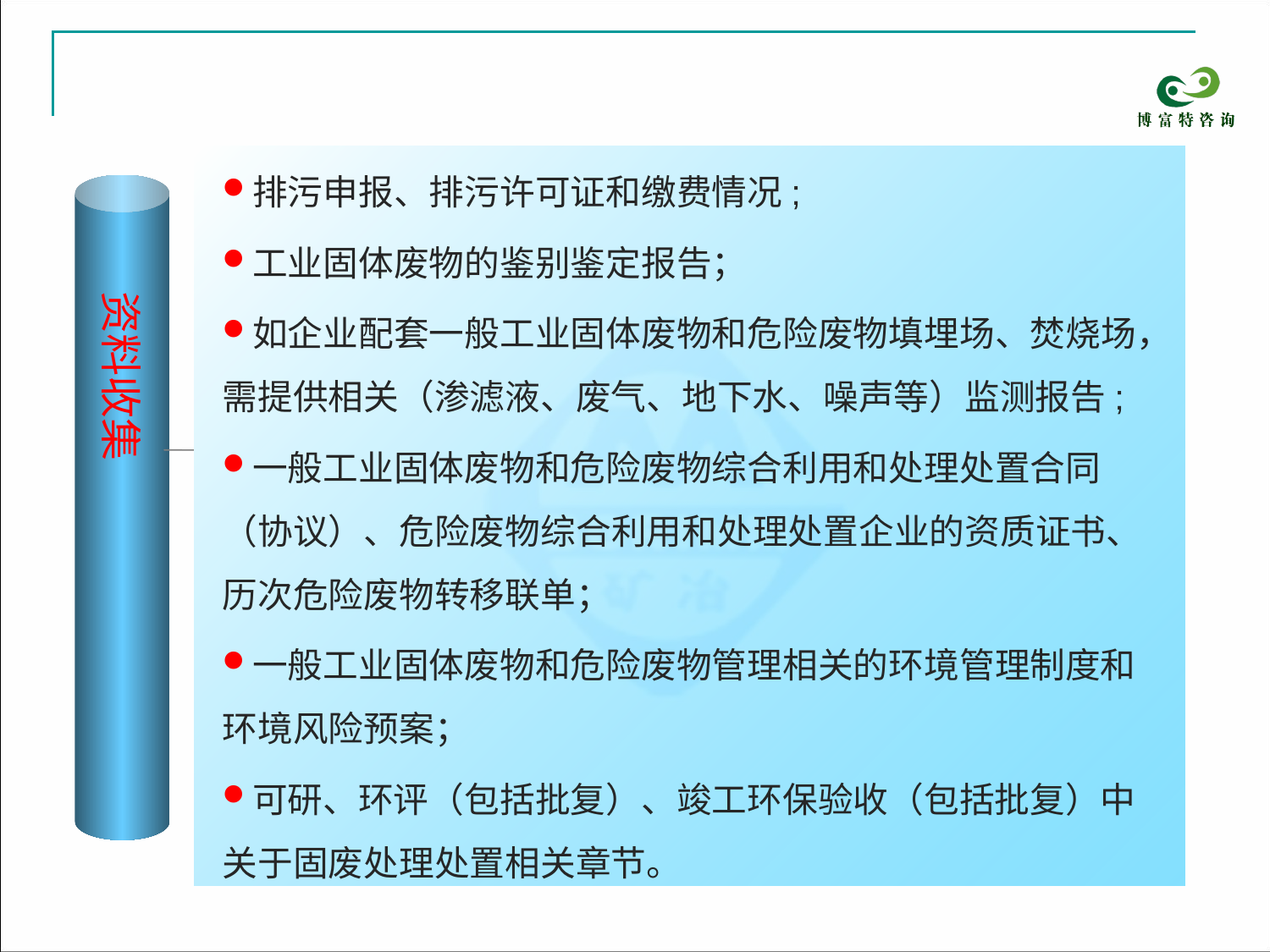

排污申报、排污许可证和缴费情况;
工业固体废物的鉴别鉴定报告；
如企业配套一般工业固体废物和危险废物填埋场、焚烧场，需提供相关（渗滤液、废气、地下水、噪声等）监测报告;
一般工业固体废物和危险废物综合利用和处理处置合同（协议）、危险废物综合利用和处理处置企业的资质证书、历次危险废物转移联单；
一般工业固体废物和危险废物管理相关的环境管理制度和环境风险预案；
可研、环评（包括批复）、竣工环保验收（包括批复）中关于固废处理处置相关章节。

      资料收集